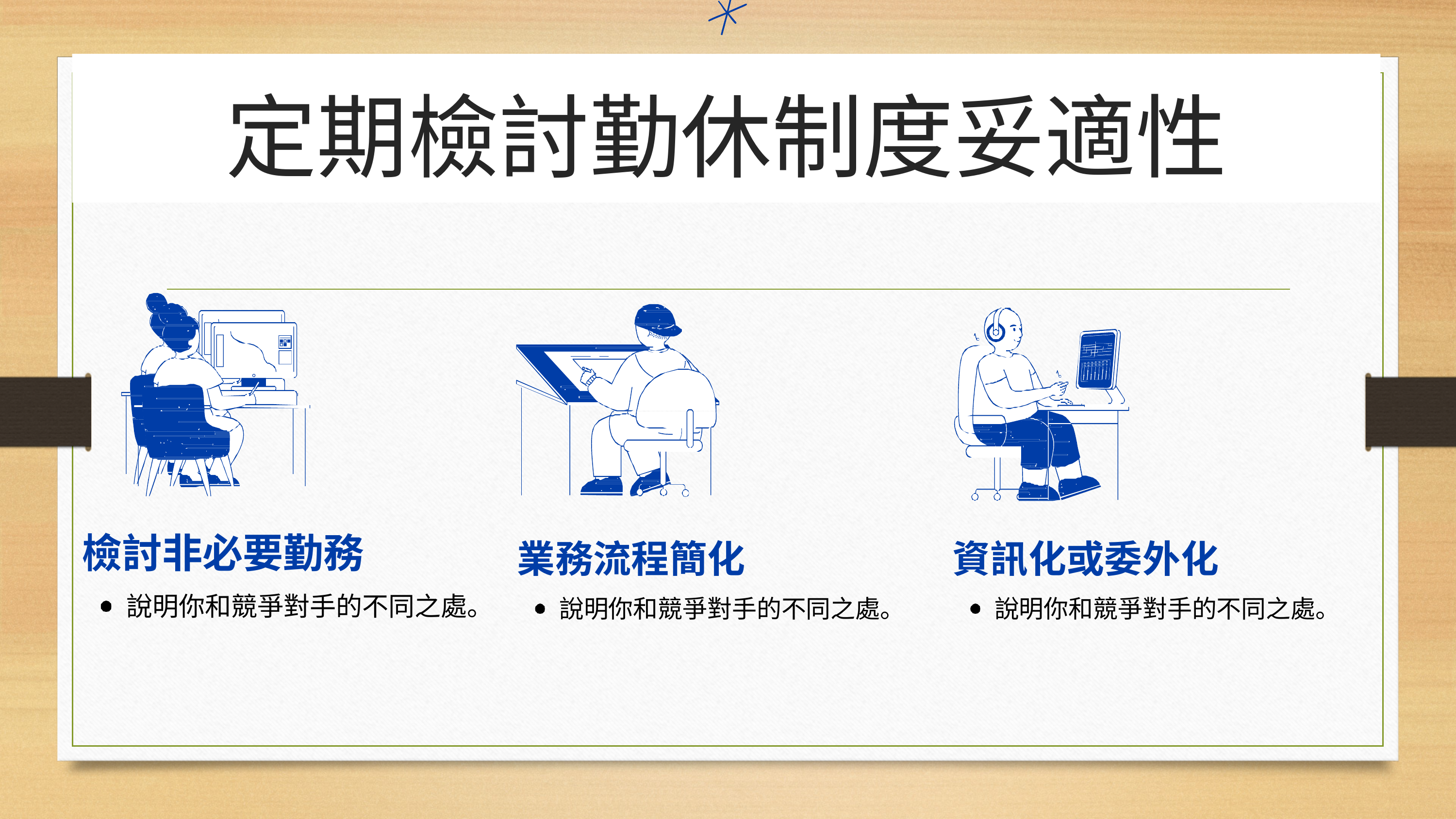

# 定期檢討勤休制度妥適性

檢討非必要勤務
說明你和競爭對⼿的不同之處。
業務流程簡化
說明你和競爭對⼿的不同之處。
資訊化或委外化
說明你和競爭對⼿的不同之處。